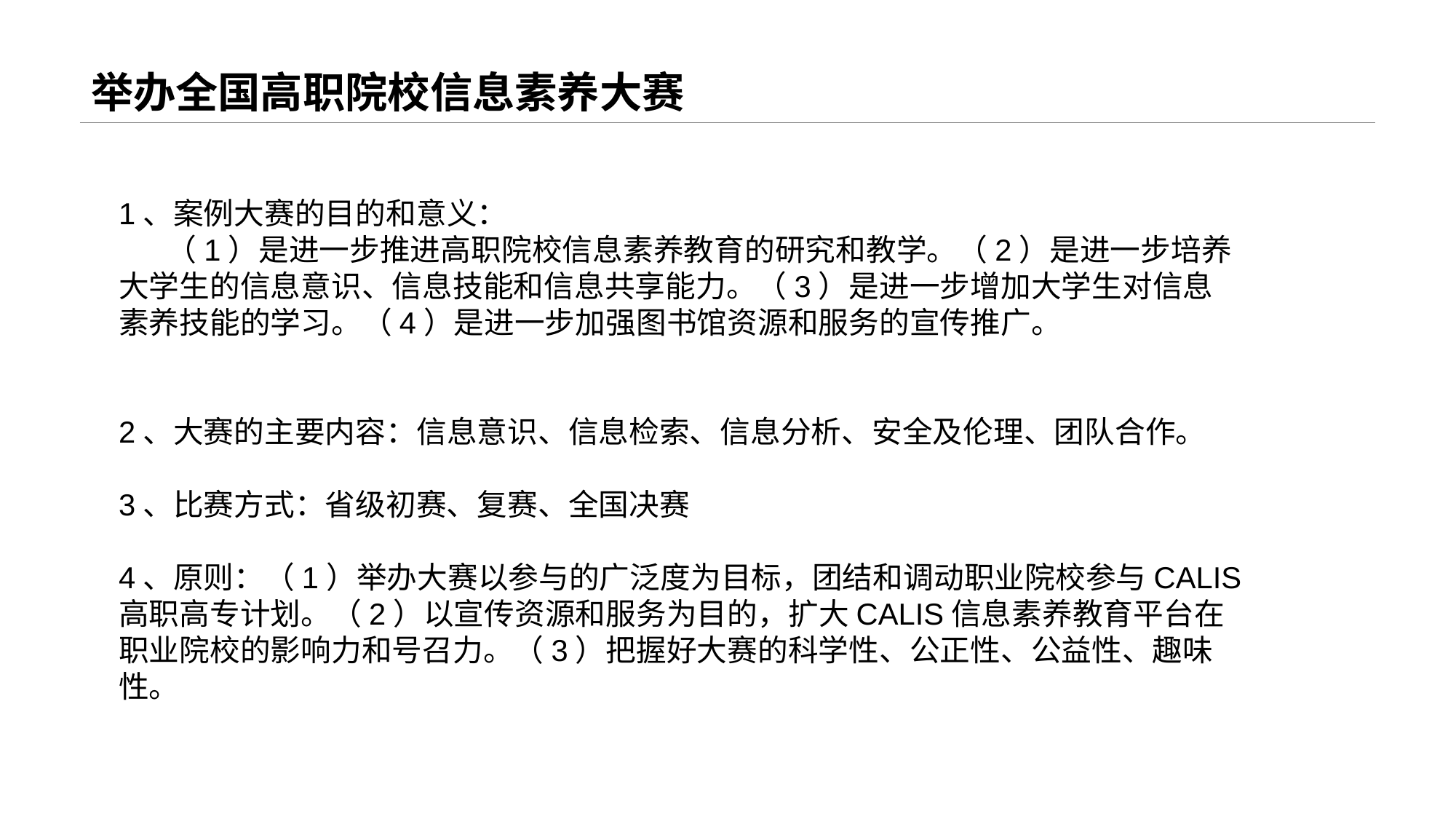

# 举办全国高职院校信息素养大赛
1、案例大赛的目的和意义：
      （1）是进一步推进高职院校信息素养教育的研究和教学。（2）是进一步培养大学生的信息意识、信息技能和信息共享能力。（3）是进一步增加大学生对信息素养技能的学习。（4）是进一步加强图书馆资源和服务的宣传推广。

2、大赛的主要内容：信息意识、信息检索、信息分析、安全及伦理、团队合作。

3、比赛方式：省级初赛、复赛、全国决赛

4、原则：（1）举办大赛以参与的广泛度为目标，团结和调动职业院校参与CALIS高职高专计划。（2）以宣传资源和服务为目的，扩大CALIS信息素养教育平台在职业院校的影响力和号召力。（3）把握好大赛的科学性、公正性、公益性、趣味性。
15